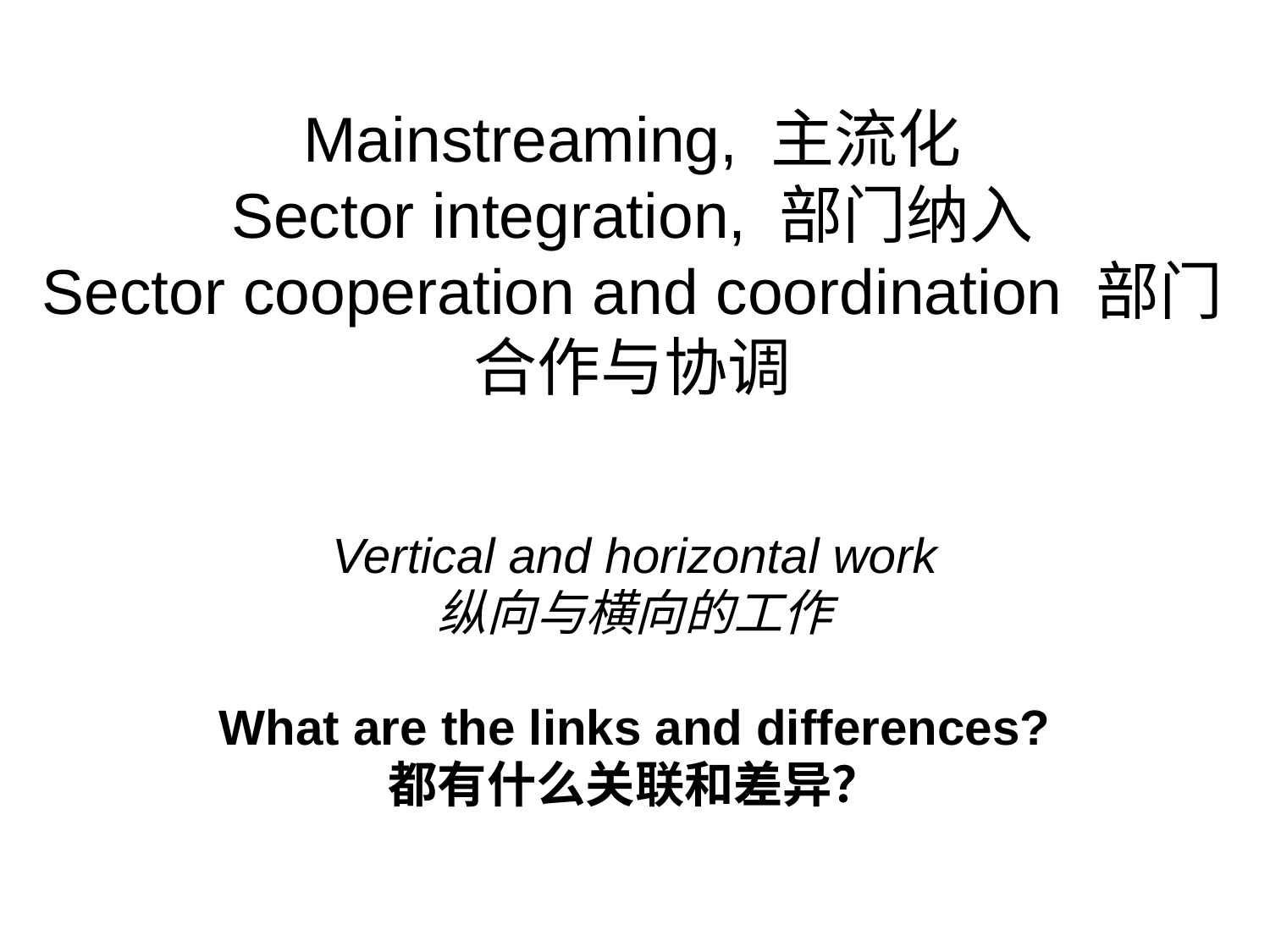

# Mainstreaming, 主流化 Sector integration, 部门纳入 Sector cooperation and coordination 部门合作与协调
Vertical and horizontal work
纵向与横向的工作

What are the links and differences?
都有什么关联和差异？